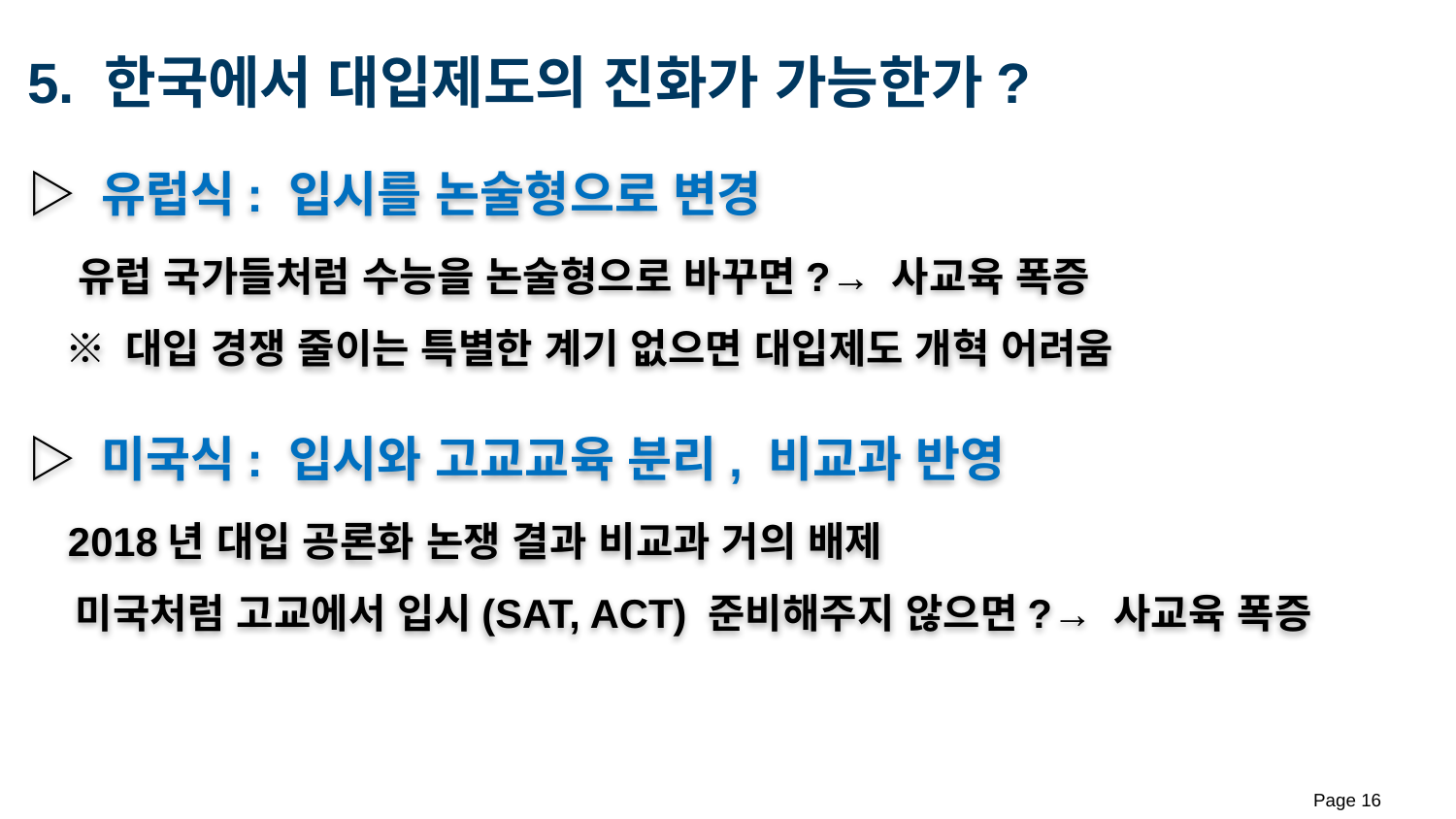

5. 한국에서 대입제도의 진화가 가능한가?
▷ 유럽식: 입시를 논술형으로 변경
 유럽 국가들처럼 수능을 논술형으로 바꾸면?→ 사교육 폭증
 ※ 대입 경쟁 줄이는 특별한 계기 없으면 대입제도 개혁 어려움
▷ 미국식: 입시와 고교교육 분리, 비교과 반영
 2018년 대입 공론화 논쟁 결과 비교과 거의 배제
 미국처럼 고교에서 입시(SAT, ACT) 준비해주지 않으면?→ 사교육 폭증
Page 16